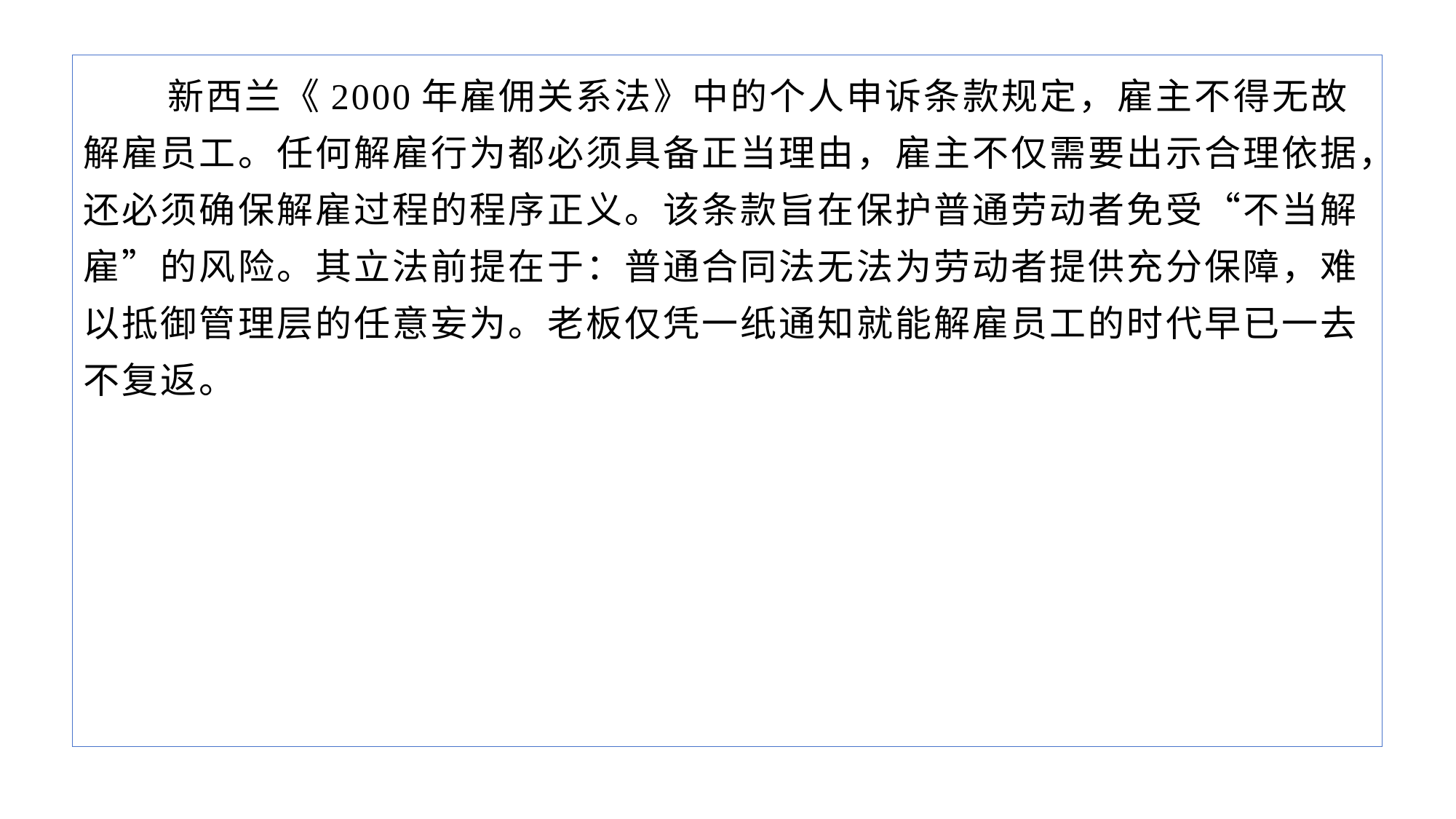

新西兰《2000年雇佣关系法》中的个人申诉条款规定，雇主不得无故解雇员工。任何解雇行为都必须具备正当理由，雇主不仅需要出示合理依据，还必须确保解雇过程的程序正义。该条款旨在保护普通劳动者免受“不当解雇”的风险。其立法前提在于：普通合同法无法为劳动者提供充分保障，难以抵御管理层的任意妄为。老板仅凭一纸通知就能解雇员工的时代早已一去不复返。